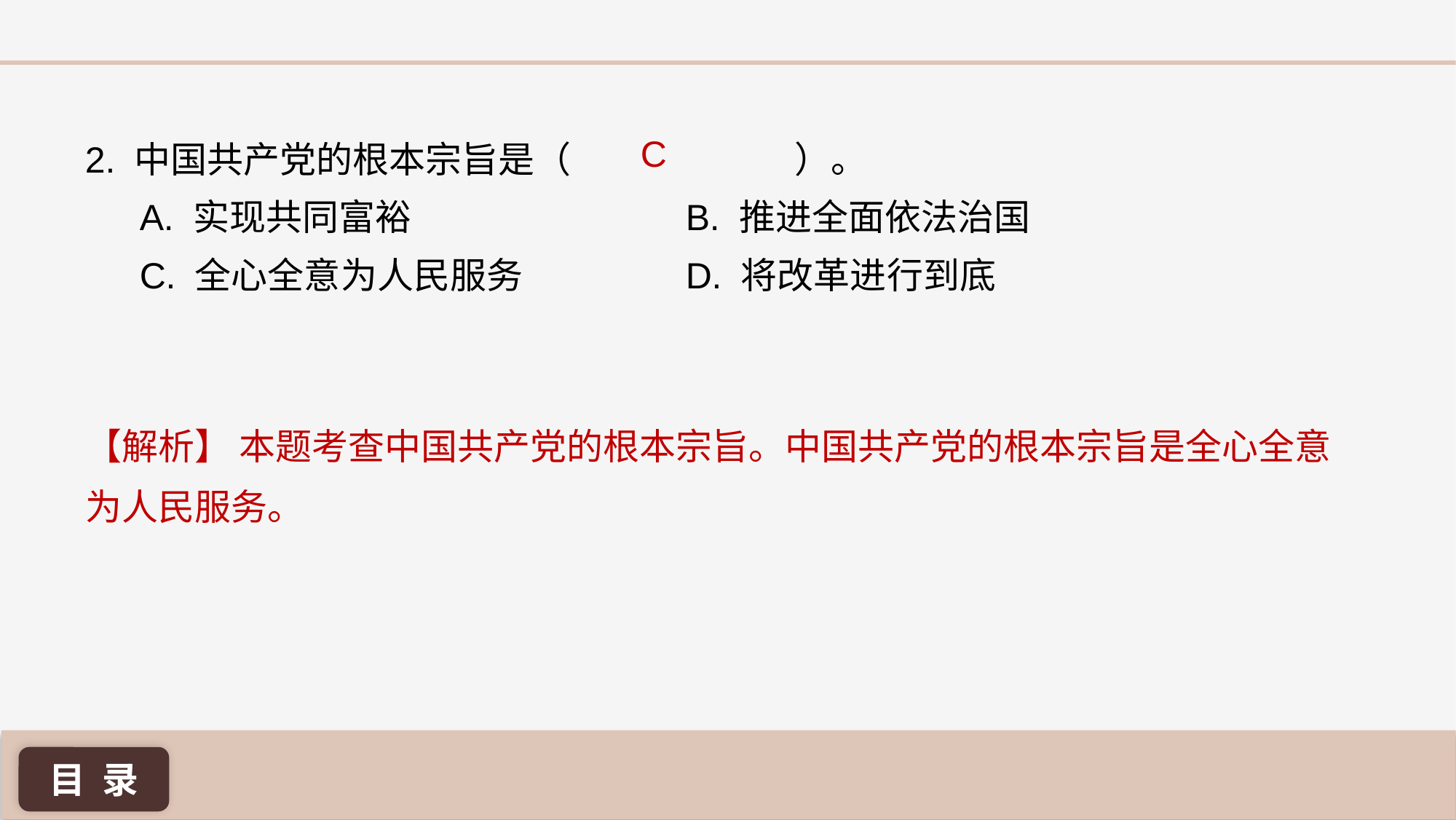

C
2. 中国共产党的根本宗旨是（ 		）。
A. 实现共同富裕 			B. 推进全面依法治国
C. 全心全意为人民服务 		D. 将改革进行到底
【解析】 本题考查中国共产党的根本宗旨。中国共产党的根本宗旨是全心全意为人民服务。